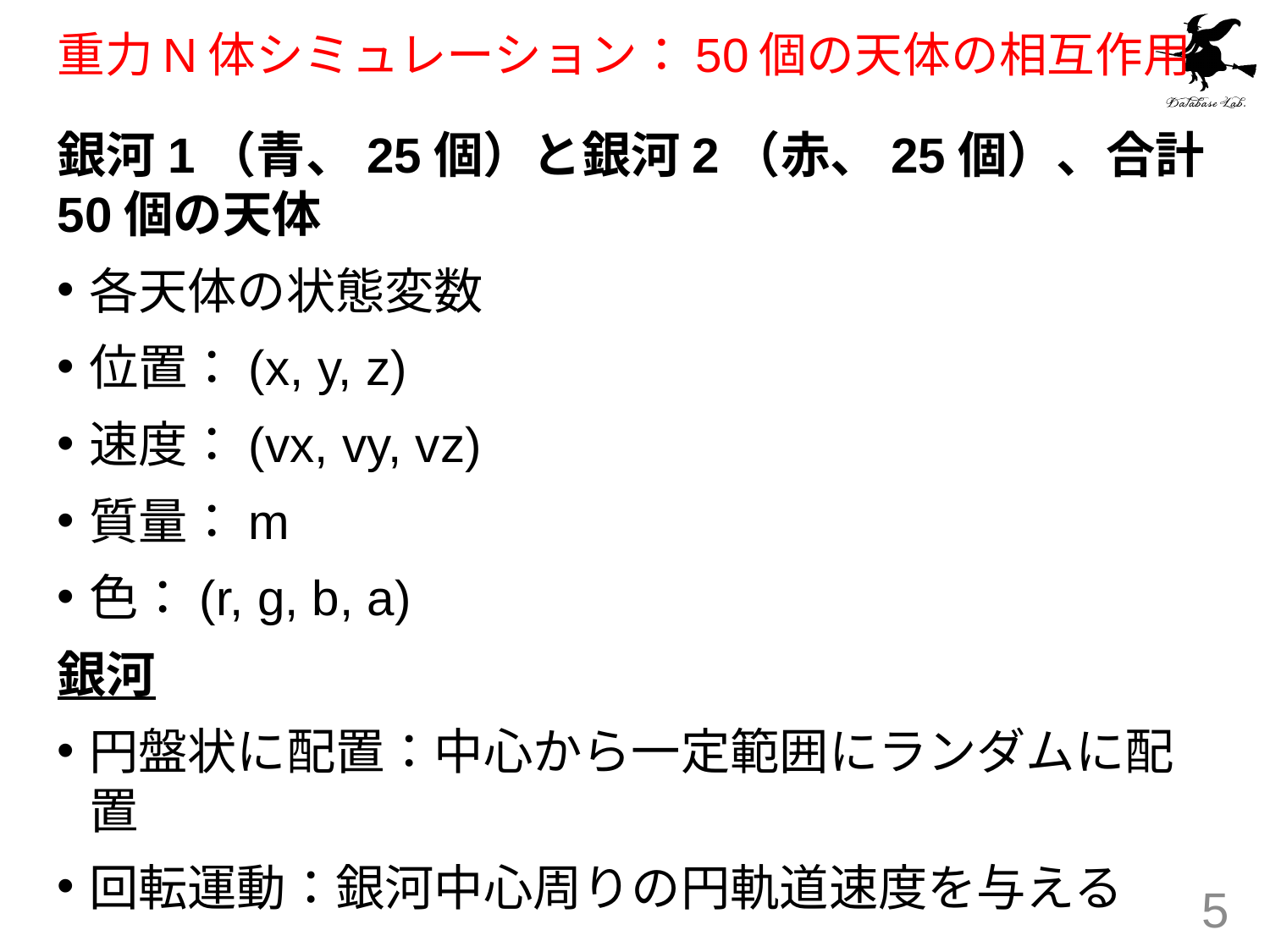

# 重力N体シミュレーション：50個の天体の相互作用
銀河1（青、25個）と銀河2（赤、25個）、合計50個の天体
各天体の状態変数
位置：(x, y, z)
速度：(vx, vy, vz)
質量：m
色：(r, g, b, a)
銀河
円盤状に配置：中心から一定範囲にランダムに配置
回転運動：銀河中心周りの円軌道速度を与える

5